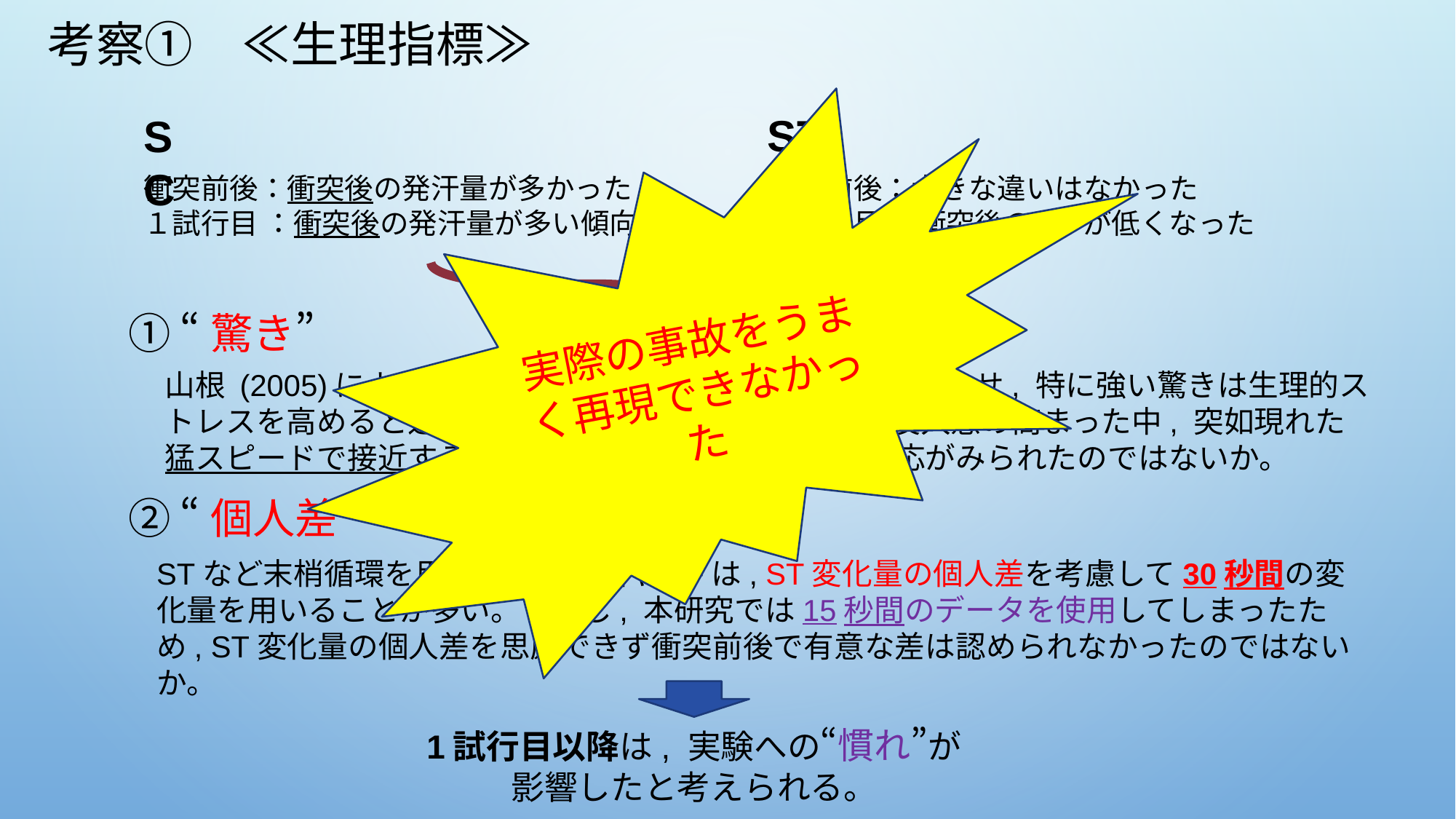

# 考察①　≪生理指標≫

ST
SC
実際の事故をうまく再現できなかった
衝突前後：衝突後の発汗量が多かった
１試行目 ：衝突後の発汗量が多い傾向
衝突前後：大きな違いはなかった
１試行目 ：衝突後のSTが低くなった
① “驚き”
山根 (2005)によれば, 「驚き」は交感神経の働きを促進させ, 特に強い驚きは生理的ストレスを高めると述べた。VRゴーグル・ハンコンで没入感の高まった中, 突如現れた猛スピードで接近する車に驚き, 衝突後にストレス反応がみられたのではないか。
② “個人差”
STなど末梢循環を用いた虚偽検出やBFは, ST変化量の個人差を考慮して30秒間の変化量を用いることが多い。しかし, 本研究では15秒間のデータを使用してしまったため, ST変化量の個人差を思慮できず衝突前後で有意な差は認められなかったのではないか。

1試行目以降は, 実験への“慣れ”が
影響したと考えられる。